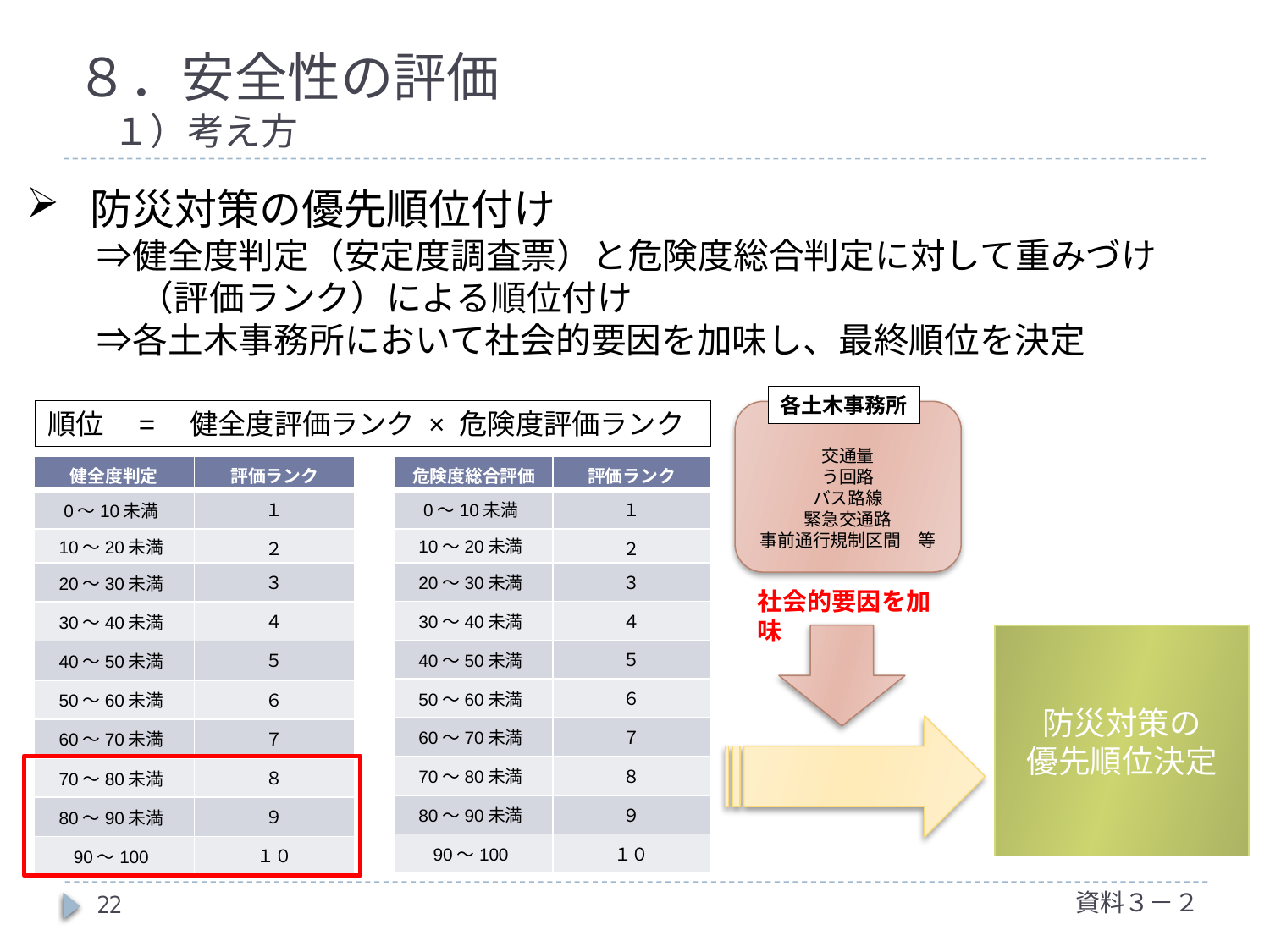

# ８．安全性の評価 　１）考え方
防災対策の優先順位付け
　　⇒健全度判定（安定度調査票）と危険度総合判定に対して重みづけ（評価ランク）による順位付け
　　⇒各土木事務所において社会的要因を加味し、最終順位を決定
各土木事務所
順位　=　健全度評価ランク × 危険度評価ランク

交通量
う回路
バス路線
緊急交通路
事前通行規制区間　等
| 健全度判定 | 評価ランク |
| --- | --- |
| 0～10未満 | １ |
| 10～20未満 | ２ |
| 20～30未満 | ３ |
| 30～40未満 | ４ |
| 40～50未満 | ５ |
| 50～60未満 | ６ |
| 60～70未満 | ７ |
| 70～80未満 | ８ |
| 80～90未満 | ９ |
| 90～100 | １０ |
| 危険度総合評価 | 評価ランク |
| --- | --- |
| 0～10未満 | １ |
| 10～20未満 | ２ |
| 20～30未満 | ３ |
| 30～40未満 | ４ |
| 40～50未満 | ５ |
| 50～60未満 | ６ |
| 60～70未満 | ７ |
| 70～80未満 | ８ |
| 80～90未満 | ９ |
| 90～100 | １０ |
社会的要因を加味

防災対策の
優先順位決定

資料３－２
22